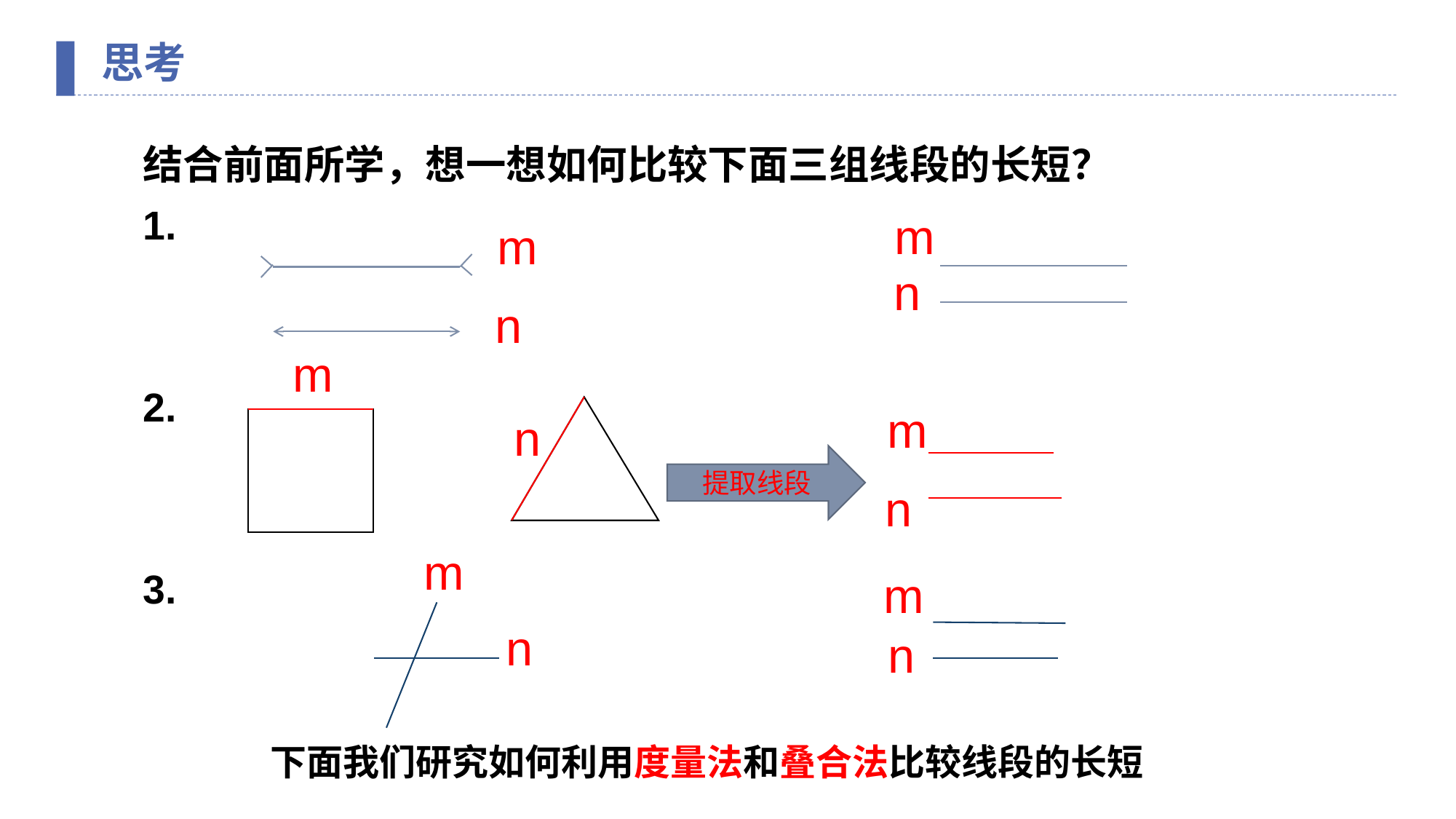

思考
结合前面所学，想一想如何比较下面三组线段的长短？
1.

2.

3.
m
m
n
n
m
m

n

提取线段
n
m
m
n
n
下面我们研究如何利用度量法和叠合法比较线段的长短